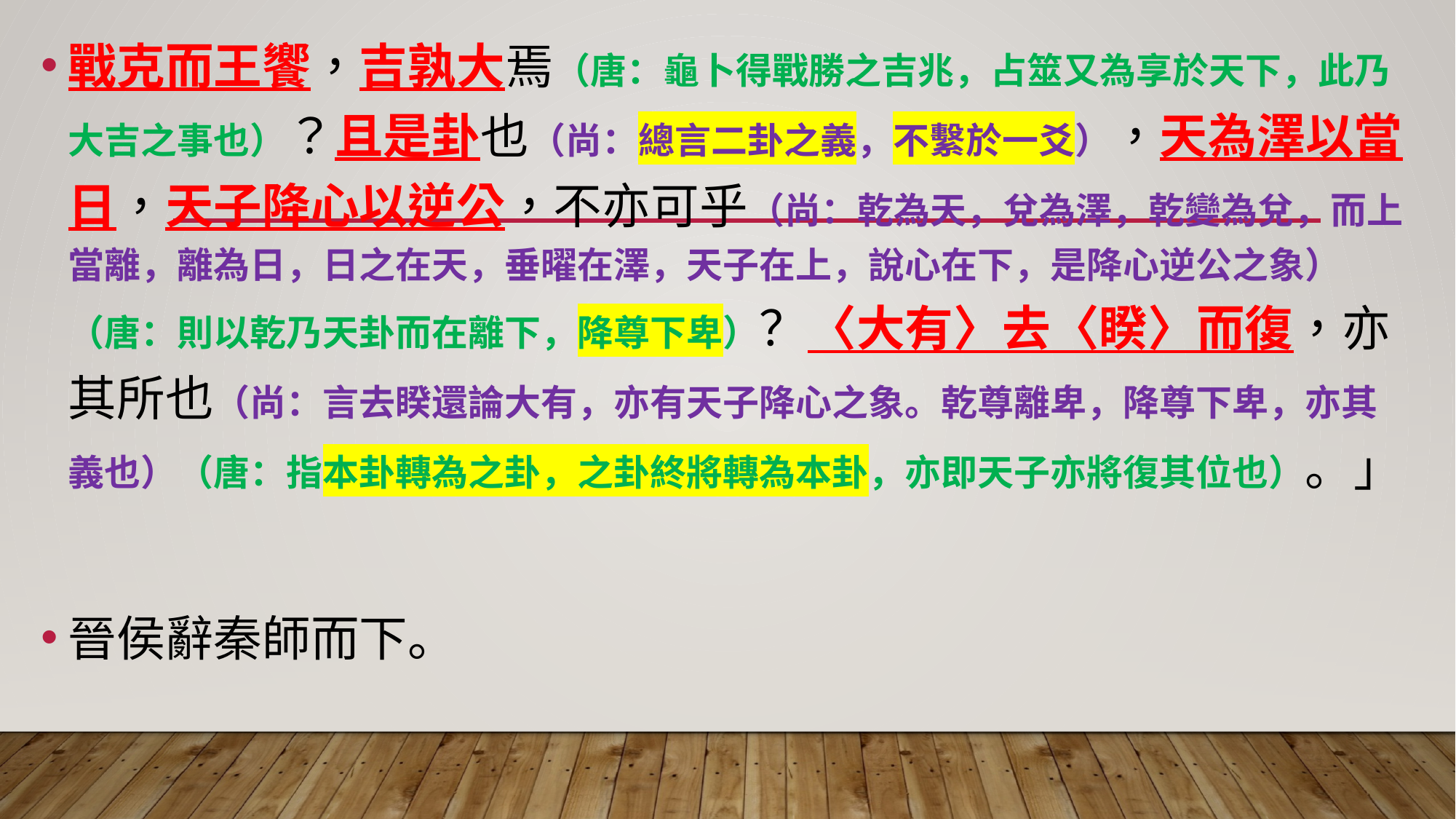

戰克而王饗，吉孰大焉（唐：龜卜得戰勝之吉兆，占筮又為享於天下，此乃大吉之事也）？且是卦也（尚：總言二卦之義，不繫於一爻），天為澤以當日，天子降心以逆公，不亦可乎（尚：乾為天，兌為澤，乾變為兌，而上當離，離為日，日之在天，垂曜在澤，天子在上，說心在下，是降心逆公之象）（唐：則以乾乃天卦而在離下，降尊下卑）？〈大有〉去〈睽〉而復，亦其所也（尚：言去睽還論大有，亦有天子降心之象。乾尊離卑，降尊下卑，亦其義也）（唐：指本卦轉為之卦，之卦終將轉為本卦，亦即天子亦將復其位也）。」

晉侯辭秦師而下。